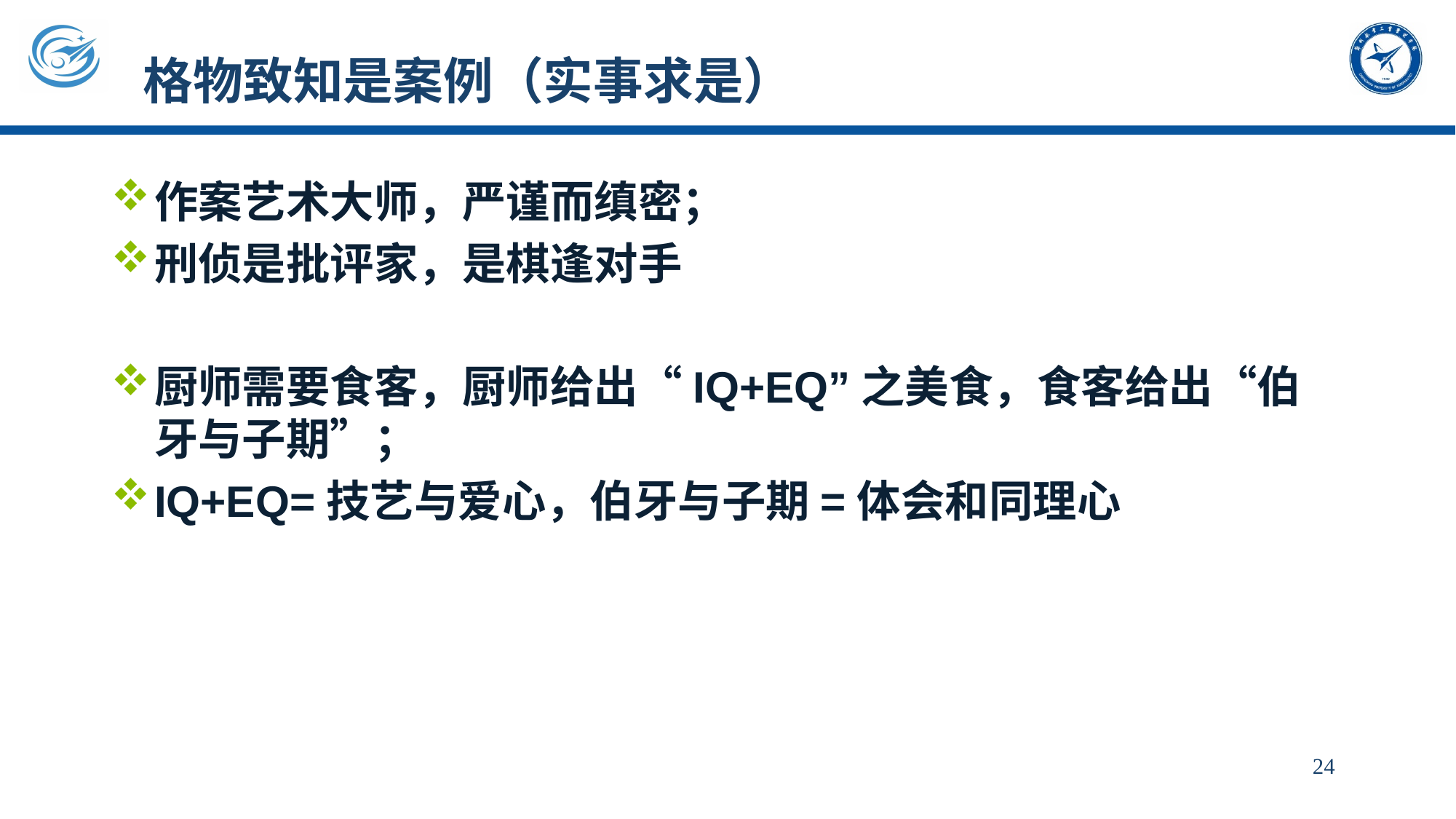

# 格物致知是案例（实事求是）
作案艺术大师，严谨而缜密；
刑侦是批评家，是棋逢对手

厨师需要食客，厨师给出“IQ+EQ”之美食，食客给出“伯牙与子期”；
IQ+EQ=技艺与爱心，伯牙与子期=体会和同理心

24